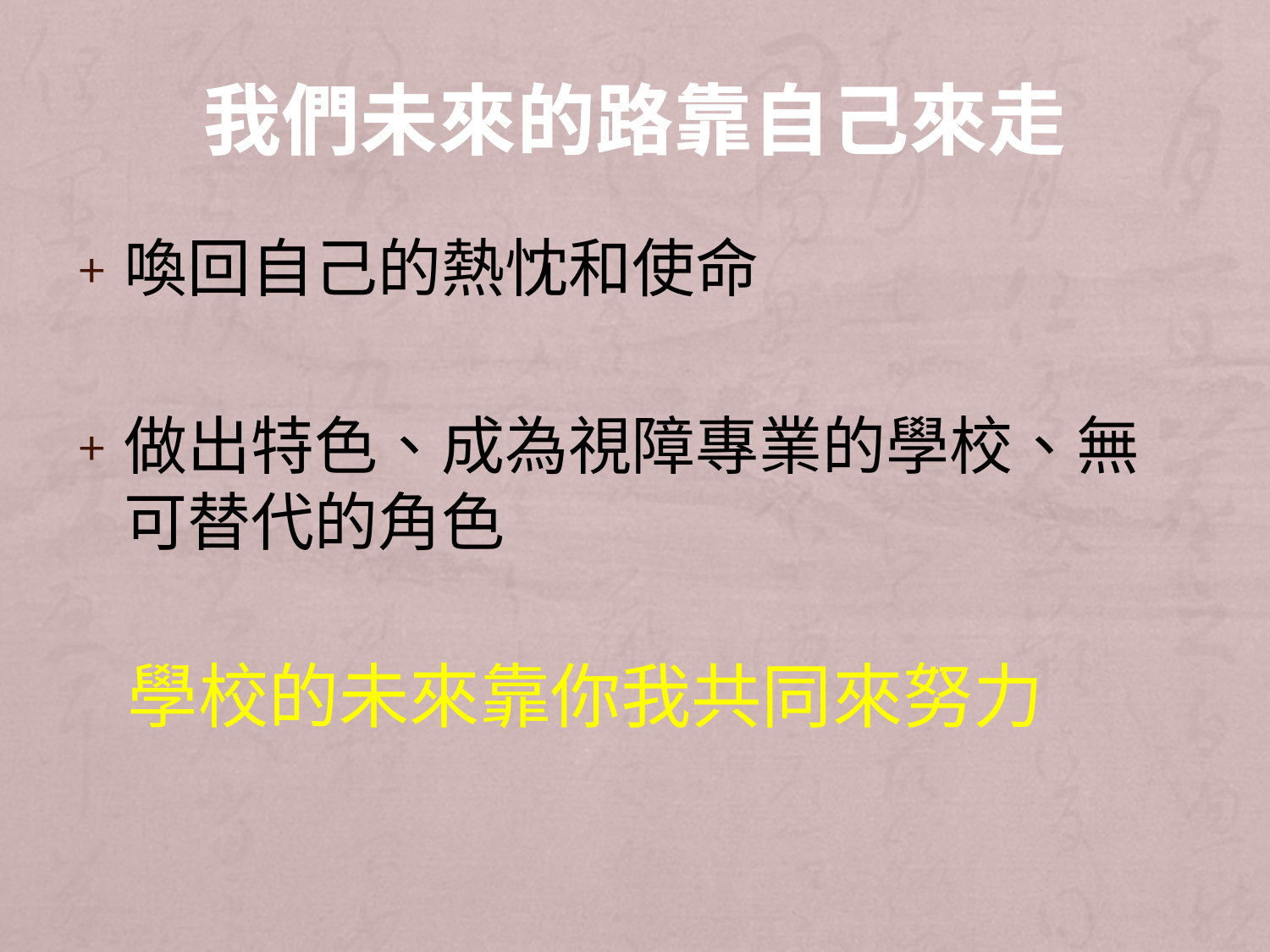

# 我們未來的路靠自己來走
喚回自己的熱忱和使命

做出特色、成為視障專業的學校、無可替代的角色

   學校的未來靠你我共同來努力